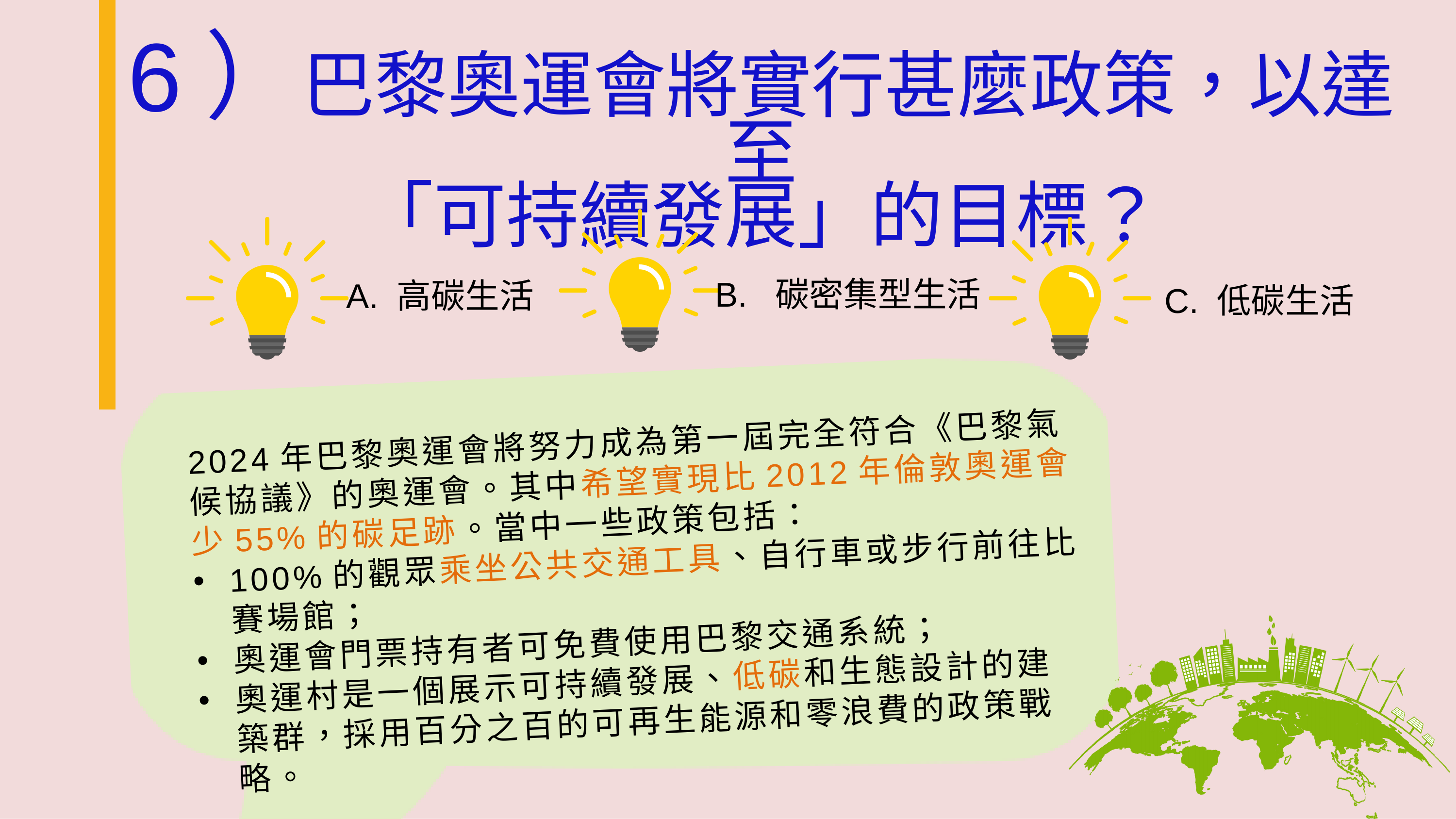

6）巴黎奧運會將實行甚麼政策，以達至
「可持續發展」的目標？

B.  碳密集型生活
A. 高碳生活
C. 低碳生活

2024年巴黎奧運會將努力成為第一屆完全符合《巴黎氣候協議》的奧運會。其中希望實現比2012年倫敦奧運會少55%的碳足跡。當中一些政策包括：
100%的觀眾乘坐公共交通工具、自行車或步行前往比賽場館；
奧運會門票持有者可免費使用巴黎交通系統；
奧運村是一個展示可持續發展、低碳和生態設計的建築群，採用百分之百的可再生能源和零浪費的政策戰略。